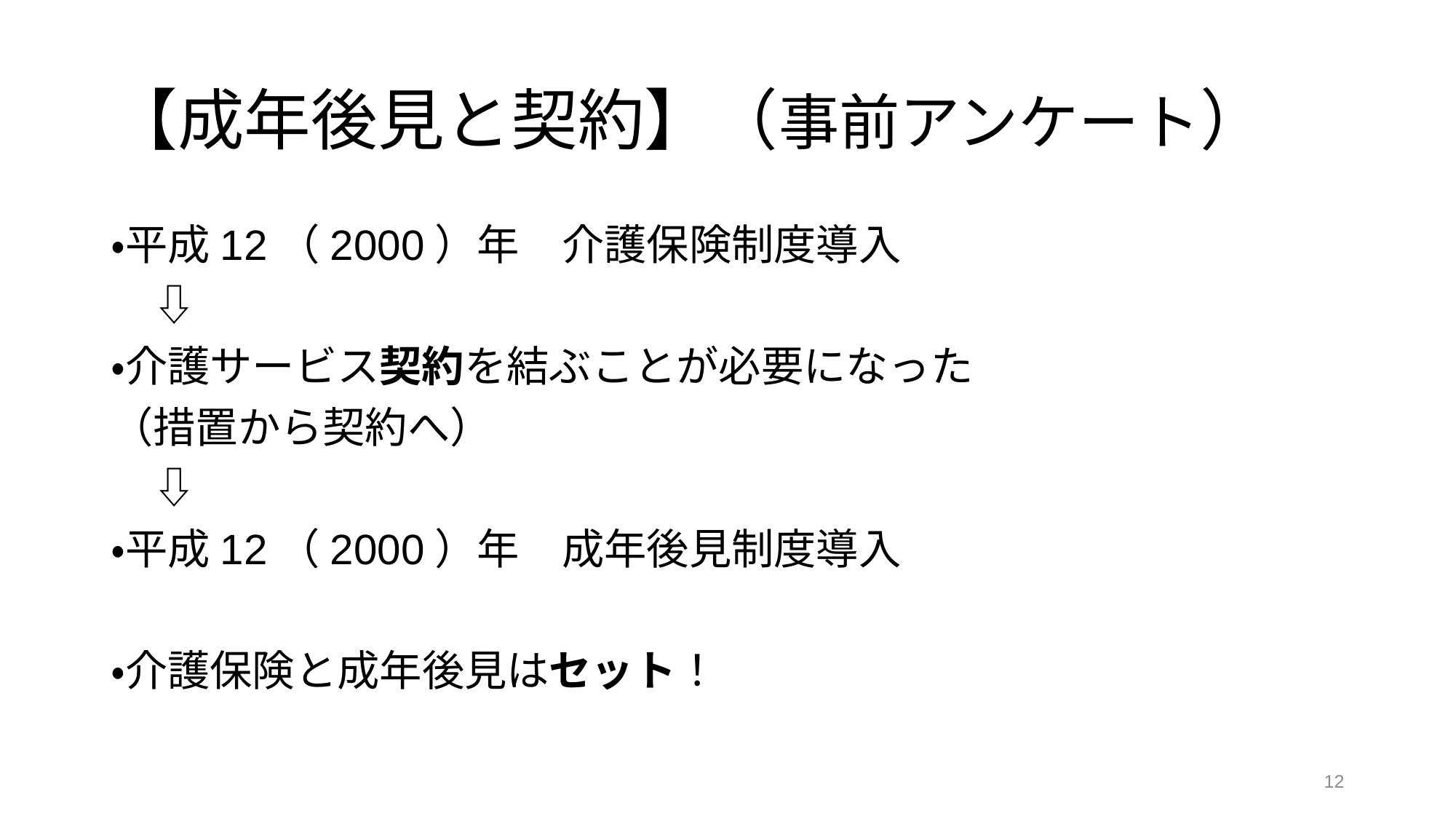

# 【成年後見と契約】（事前アンケート）
・平成12（2000）年　介護保険制度導入
　⇩
・介護サービス契約を結ぶことが必要になった
（措置から契約へ）
　⇩
・平成12（2000）年　成年後見制度導入

・介護保険と成年後見はセット！

12